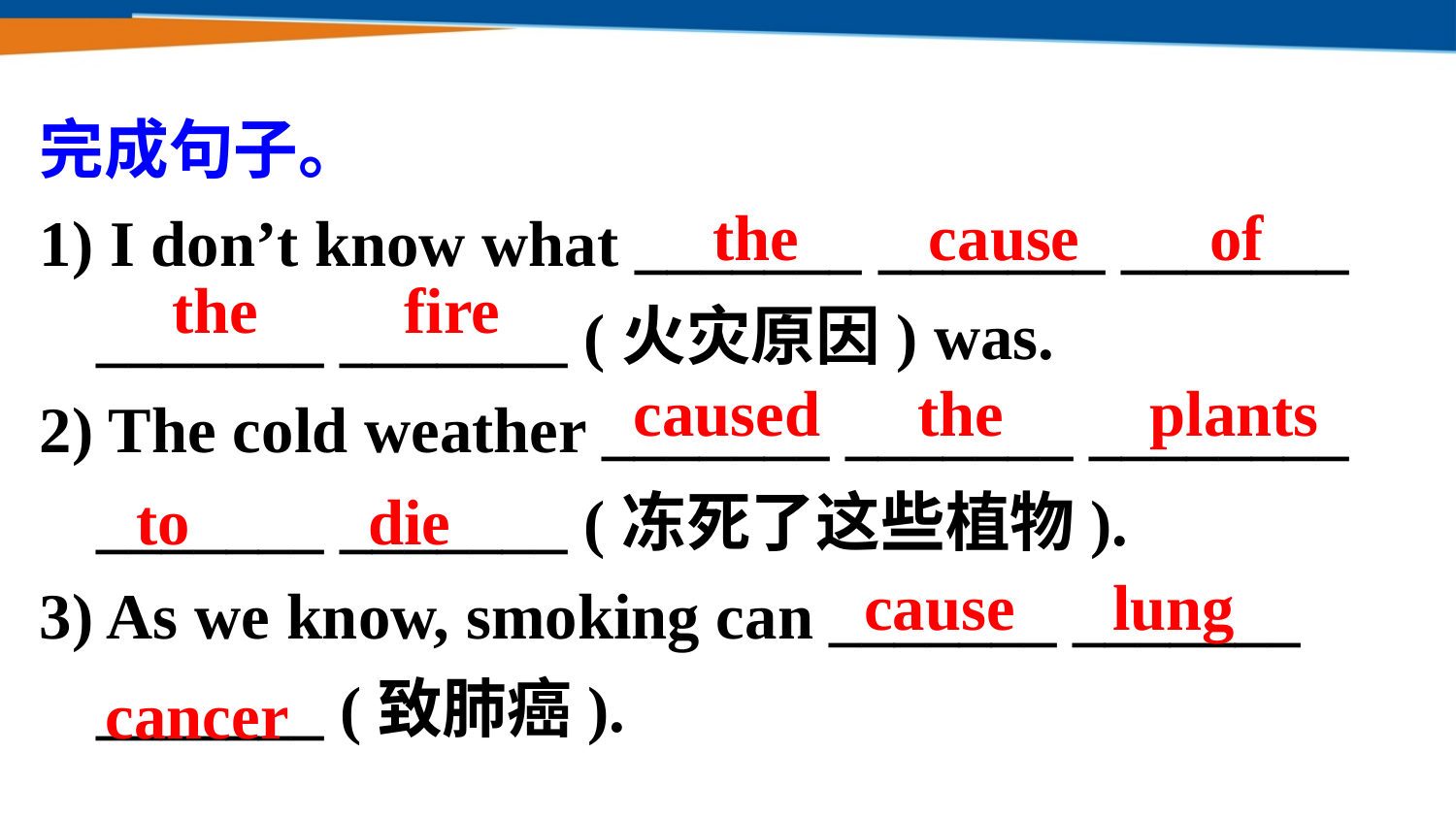

完成句子。
1) I don’t know what _______ _______ _______ _______ _______ (火灾原因) was.
2) The cold weather _______ _______ ________ _______ _______ (冻死了这些植物).
3) As we know, smoking can _______ _______ _______ (致肺癌).
the        cause        of
the         fire
caused      the         plants
to           die
cause      lung
cancer